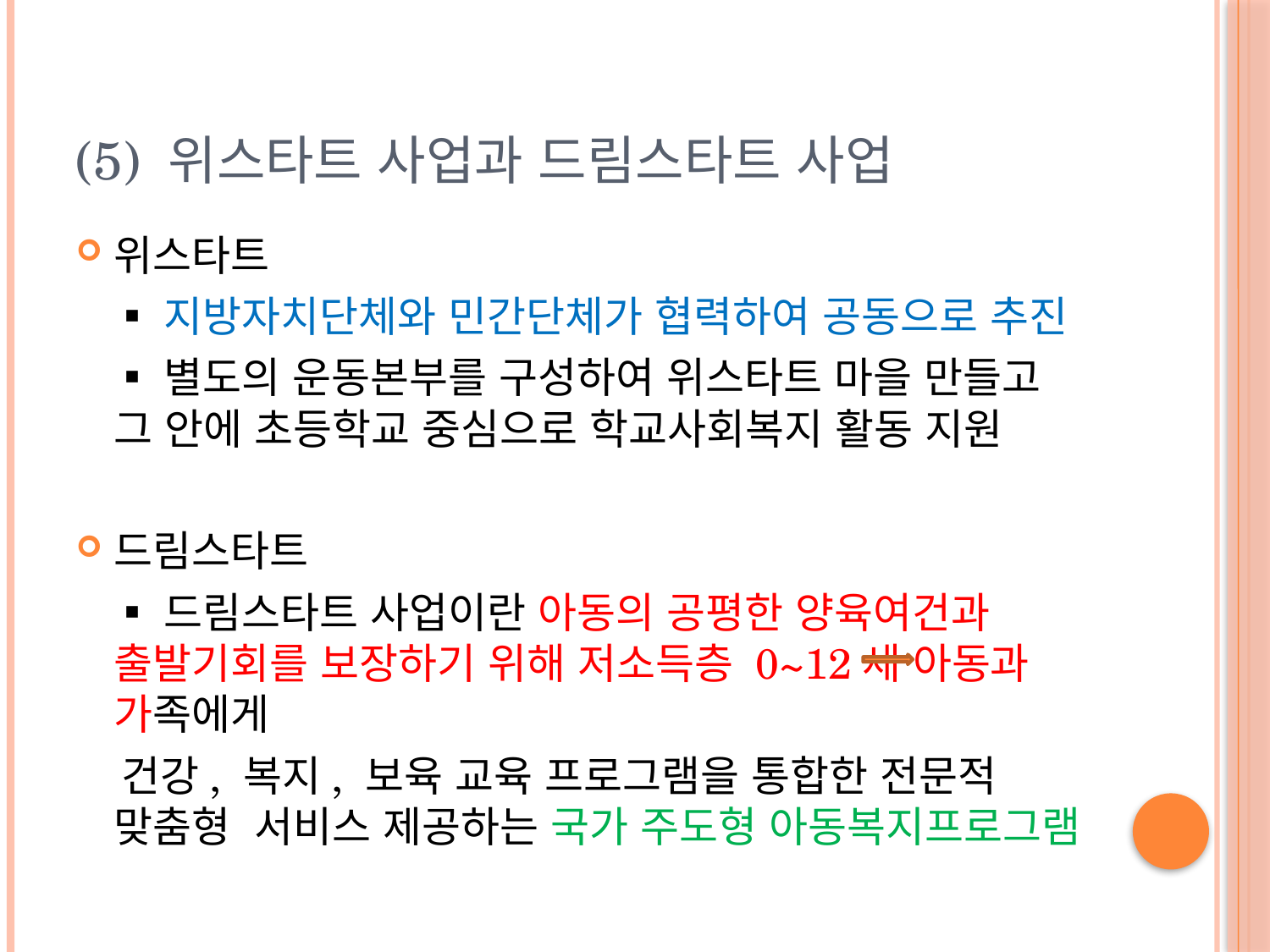

# (5) 위스타트 사업과 드림스타트 사업
위스타트
   ▪지방자치단체와 민간단체가 협력하여 공동으로 추진
   ▪별도의 운동본부를 구성하여 위스타트 마을 만들고 그 안에 초등학교 중심으로 학교사회복지 활동 지원

드림스타트
   ▪드림스타트 사업이란 아동의 공평한 양육여건과 출발기회를 보장하기 위해 저소득층 0~12세 아동과 가족에게
   건강, 복지, 보육 교육 프로그램을 통합한 전문적 맞춤형  서비스 제공하는 국가 주도형 아동복지프로그램